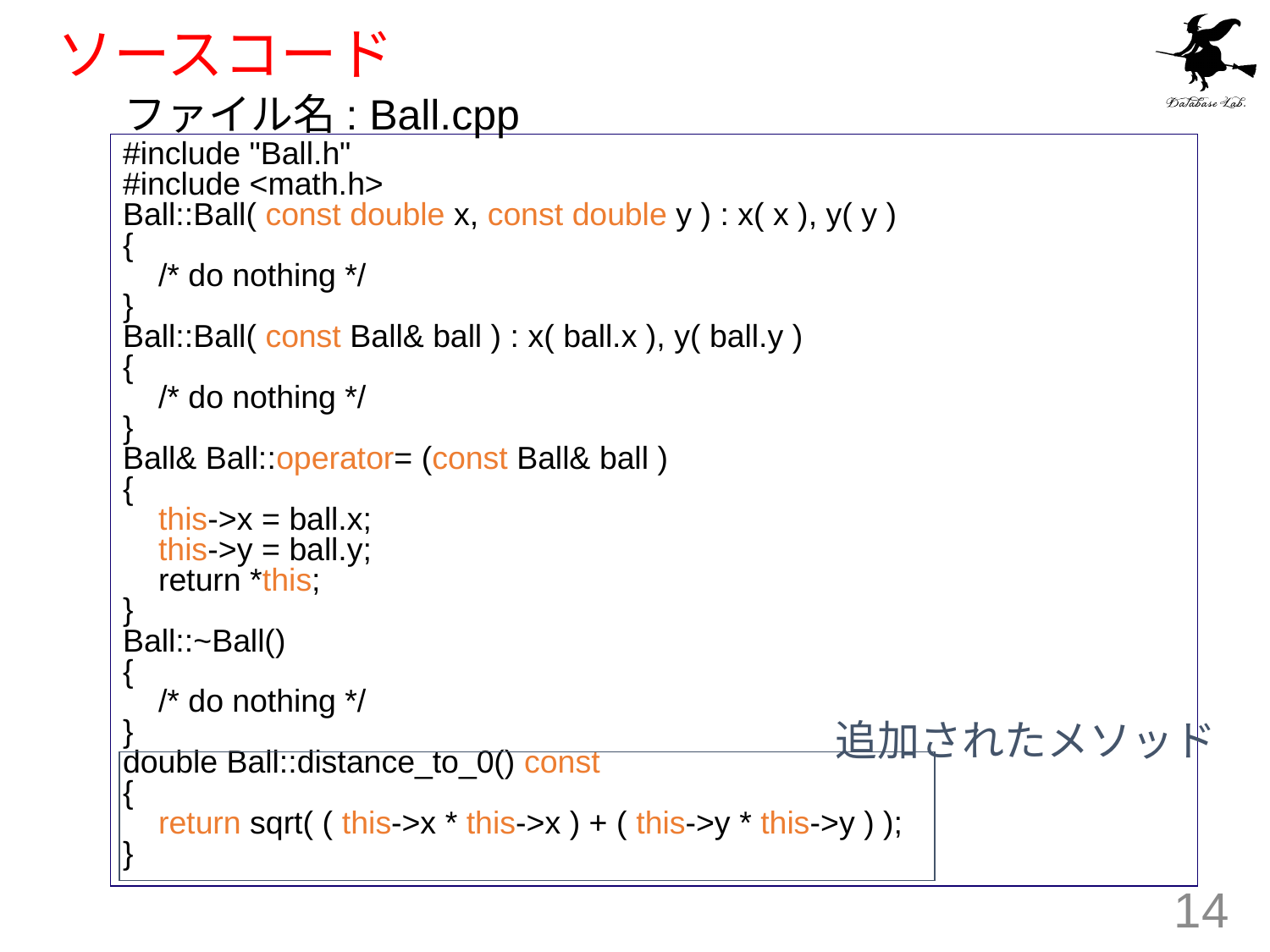

# ソースコード
ファイル名: Ball.cpp
#include "Ball.h"
#include <math.h>
Ball::Ball( const double x, const double y ) : x( x ), y( y )
{
    /* do nothing */
}
Ball::Ball( const Ball& ball ) : x( ball.x ), y( ball.y )
{
    /* do nothing */
}
Ball& Ball::operator= (const Ball& ball )
{
    this->x = ball.x;
    this->y = ball.y;
    return *this;
}
Ball::~Ball()
{
    /* do nothing */
}
double Ball::distance_to_0() const
{
    return sqrt( ( this->x * this->x ) + ( this->y * this->y ) );
}
追加されたメソッド

14